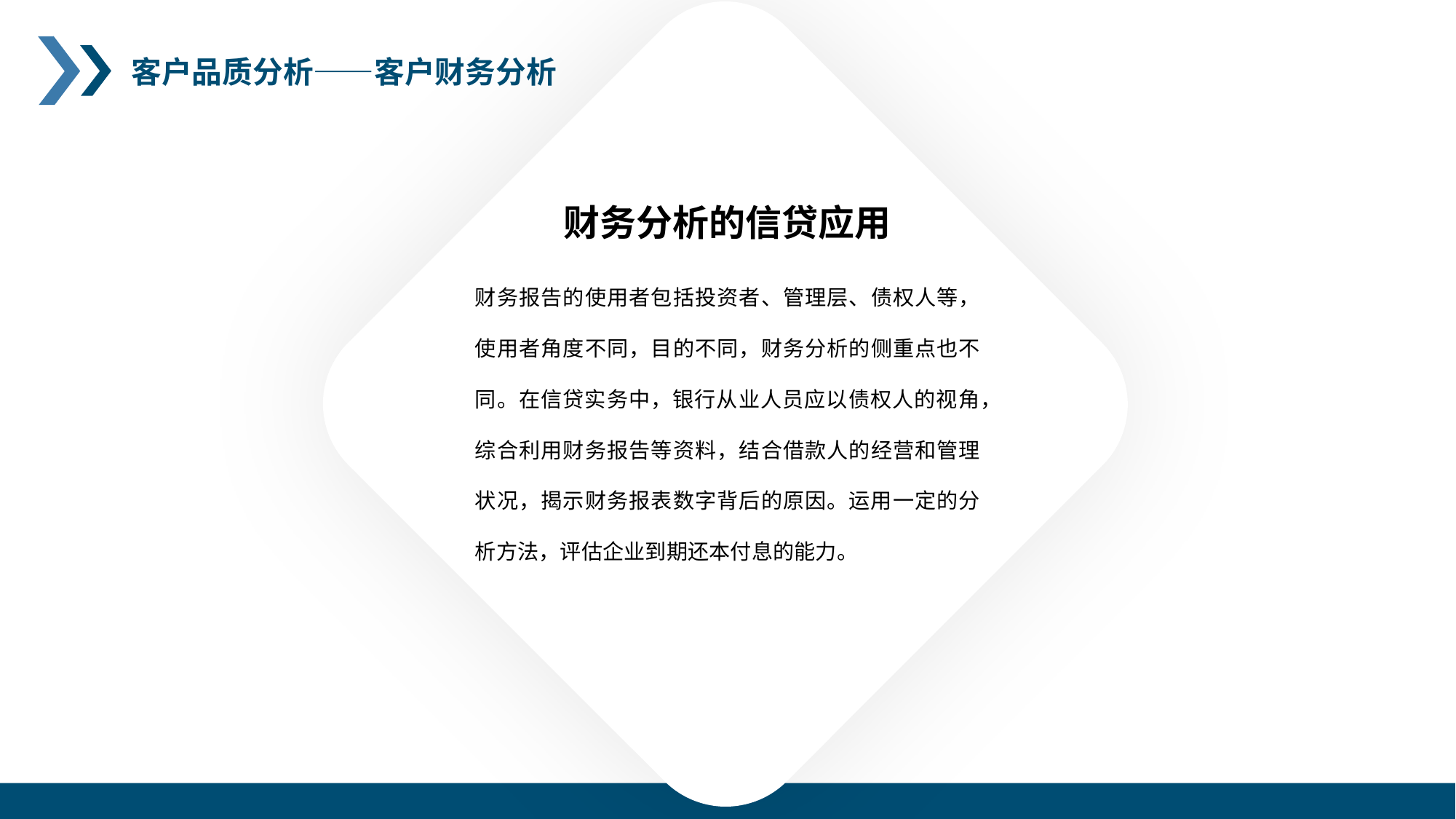

客户品质分析——客户财务分析

财务分析的信贷应用
财务报告的使用者包括投资者、管理层、债权人等，使用者角度不同，目的不同，财务分析的侧重点也不同。在信贷实务中，银行从业人员应以债权人的视角，综合利用财务报告等资料，结合借款人的经营和管理状况，揭示财务报表数字背后的原因。运用一定的分析方法，评估企业到期还本付息的能力。